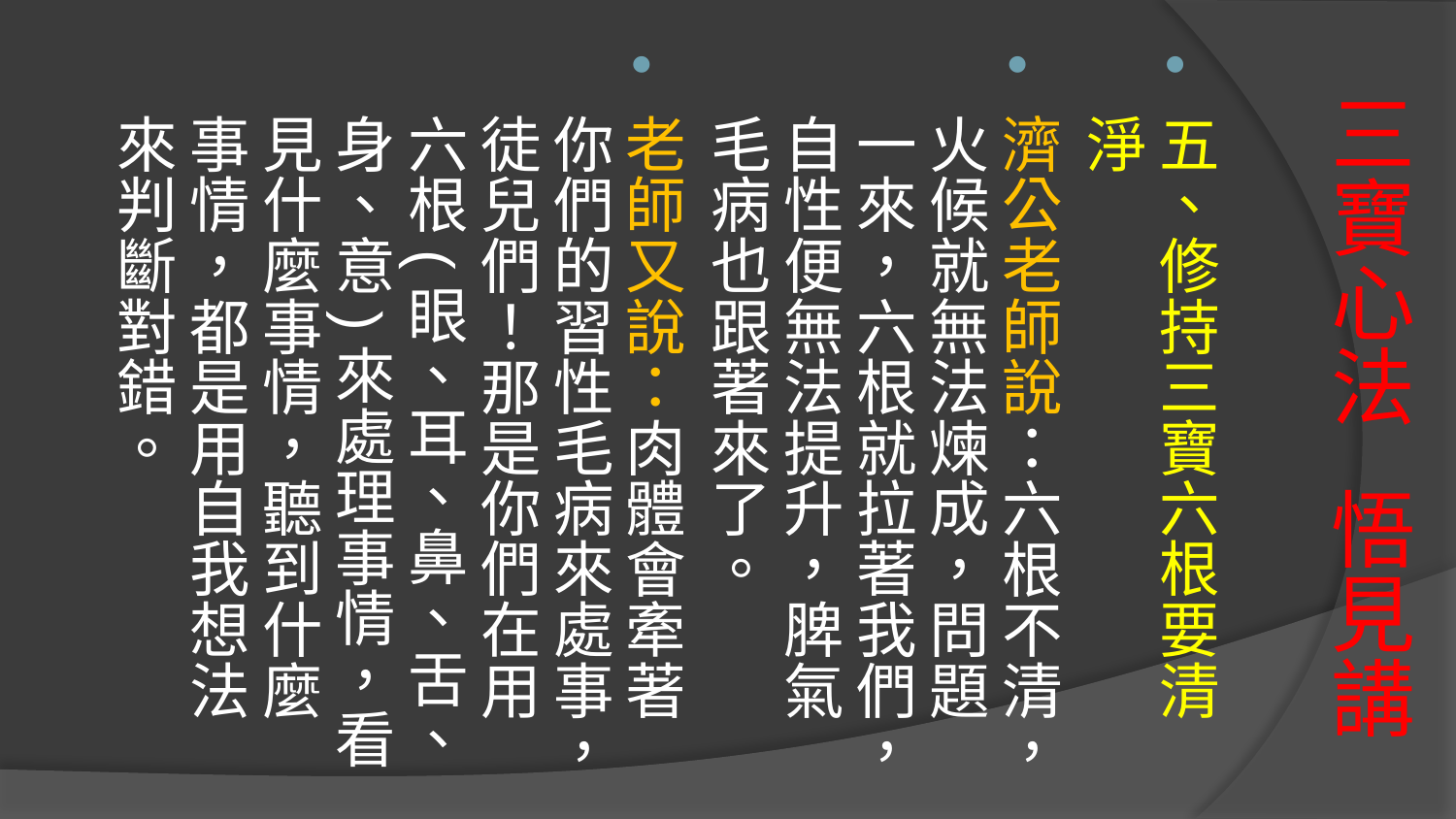

五、修持三寶六根要清淨
濟公老師說：六根不清，火候就無法煉成，問題一來，六根就拉著我們，自性便無法提升，脾氣毛病也跟著來了。
老師又說：肉體會牽著你們的習性毛病來處事，徒兒們！那是你們在用六根(眼、耳、鼻、舌、身、意)來處理事情，看見什麼事情，聽到什麼事情，都是用自我想法來判斷對錯。
# 三寶心法   悟見講